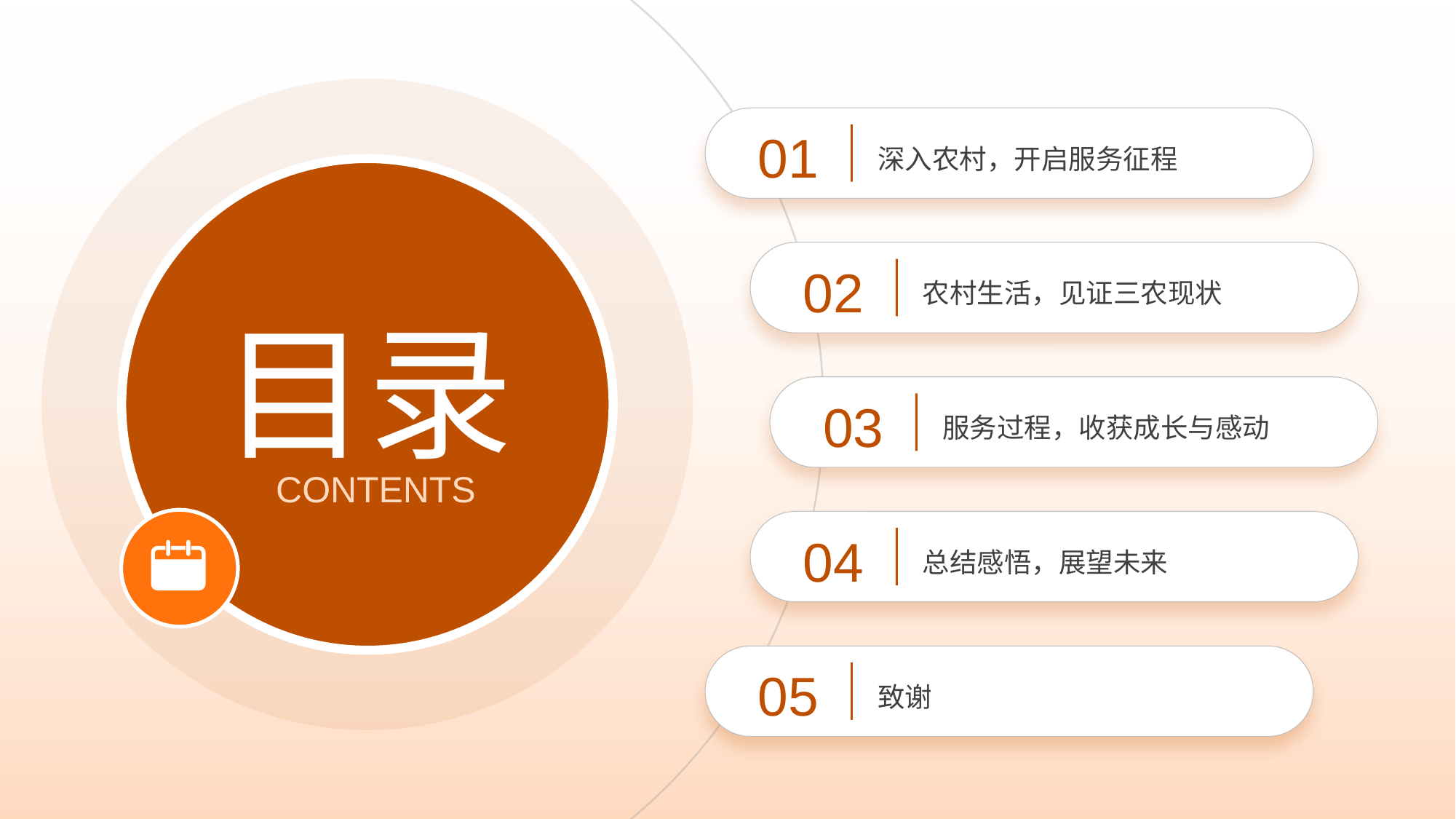

深入农村，开启服务征程
01

农村生活，见证三农现状
02
目录

服务过程，收获成长与感动
03

CONTENTS

总结感悟，展望未来
04

致谢
05